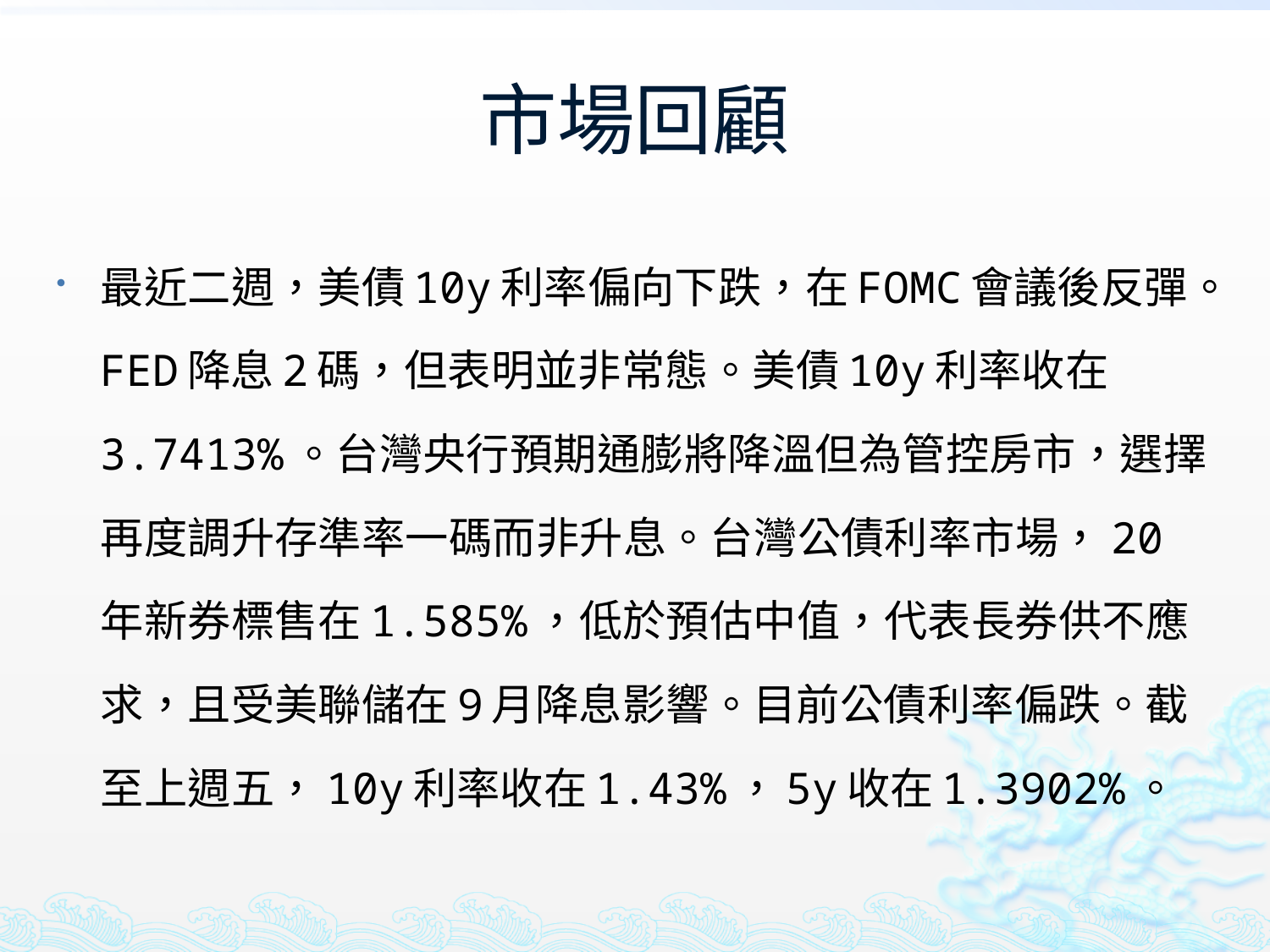

# 市場回顧
最近二週，美債10y利率偏向下跌，在FOMC會議後反彈。FED降息2碼，但表明並非常態。美債10y利率收在3.7413%。台灣央行預期通膨將降溫但為管控房市，選擇再度調升存準率一碼而非升息。台灣公債利率市場，20年新券標售在1.585%，低於預估中值，代表長券供不應求，且受美聯儲在9月降息影響。目前公債利率偏跌。截至上週五，10y利率收在1.43%，5y收在1.3902%。